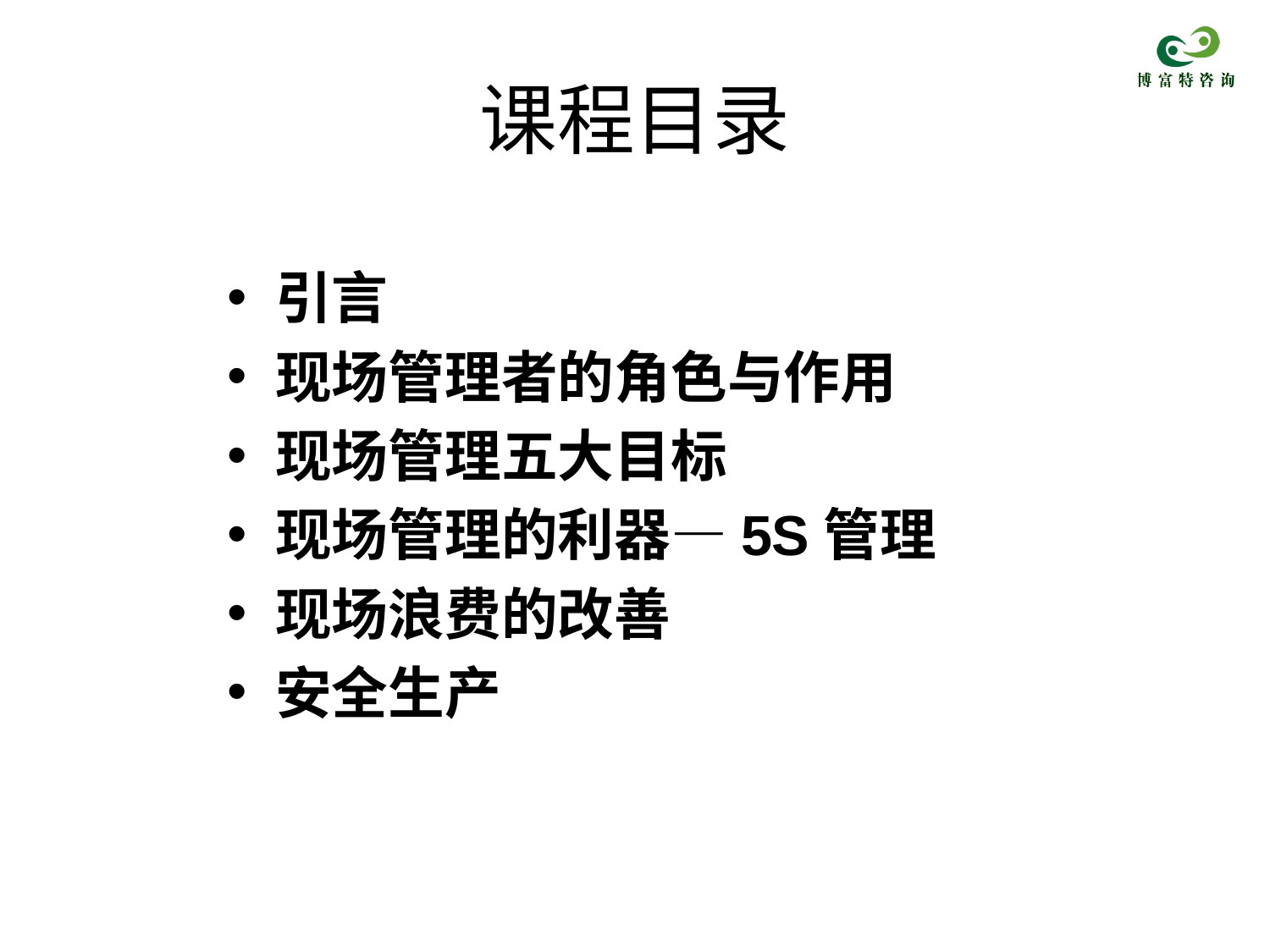

# 课程目录
引言
现场管理者的角色与作用
现场管理五大目标
现场管理的利器—5S管理
现场浪费的改善
安全生产